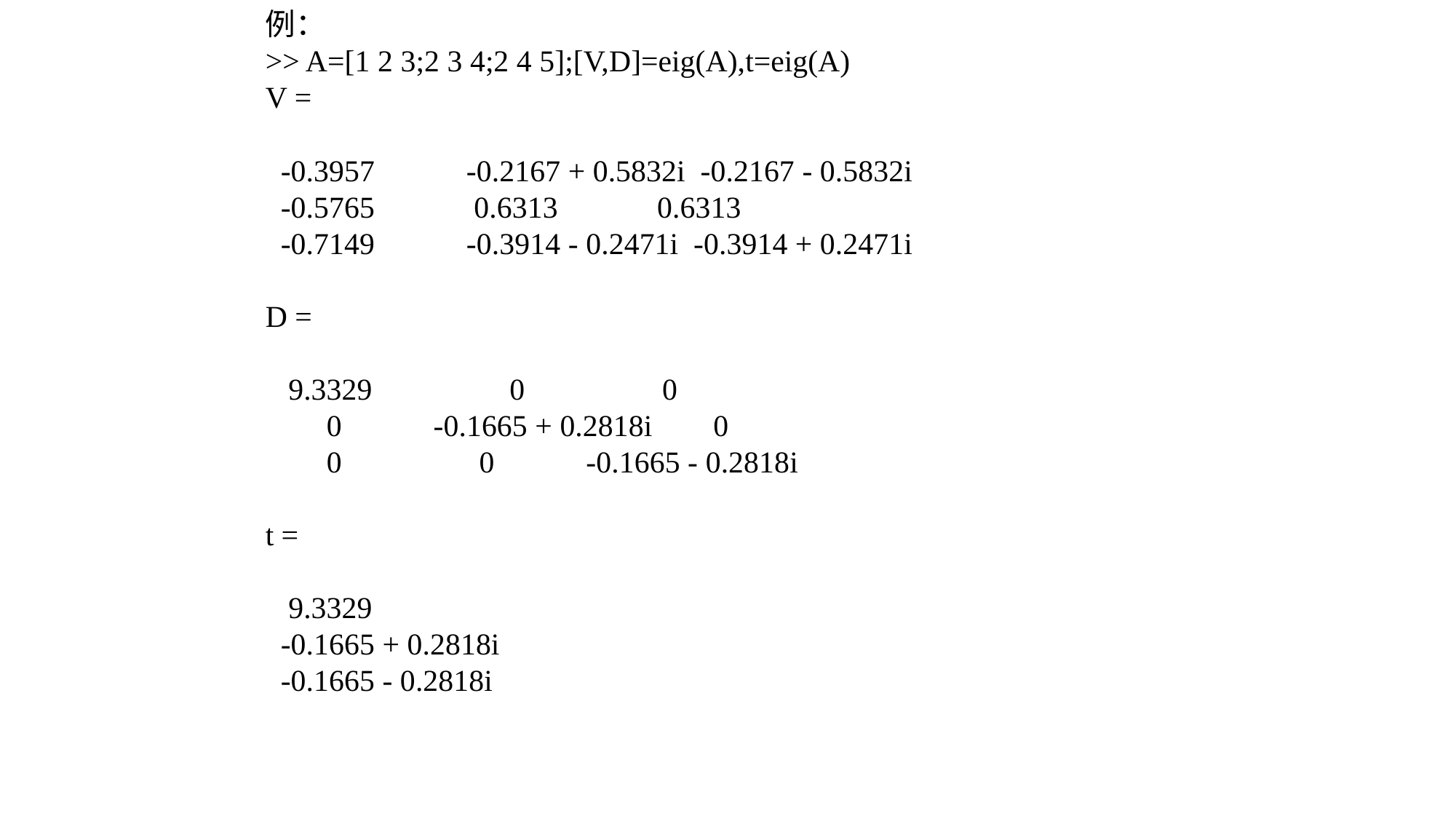

例：
>> A=[1 2 3;2 3 4;2 4 5];[V,D]=eig(A),t=eig(A)
V =

  -0.3957            -0.2167 + 0.5832i  -0.2167 - 0.5832i
  -0.5765             0.6313             0.6313
  -0.7149            -0.3914 - 0.2471i  -0.3914 + 0.2471i

D =

   9.3329                  0                  0
        0            -0.1665 + 0.2818i        0
        0                  0            -0.1665 - 0.2818i

t =

   9.3329
  -0.1665 + 0.2818i
  -0.1665 - 0.2818i